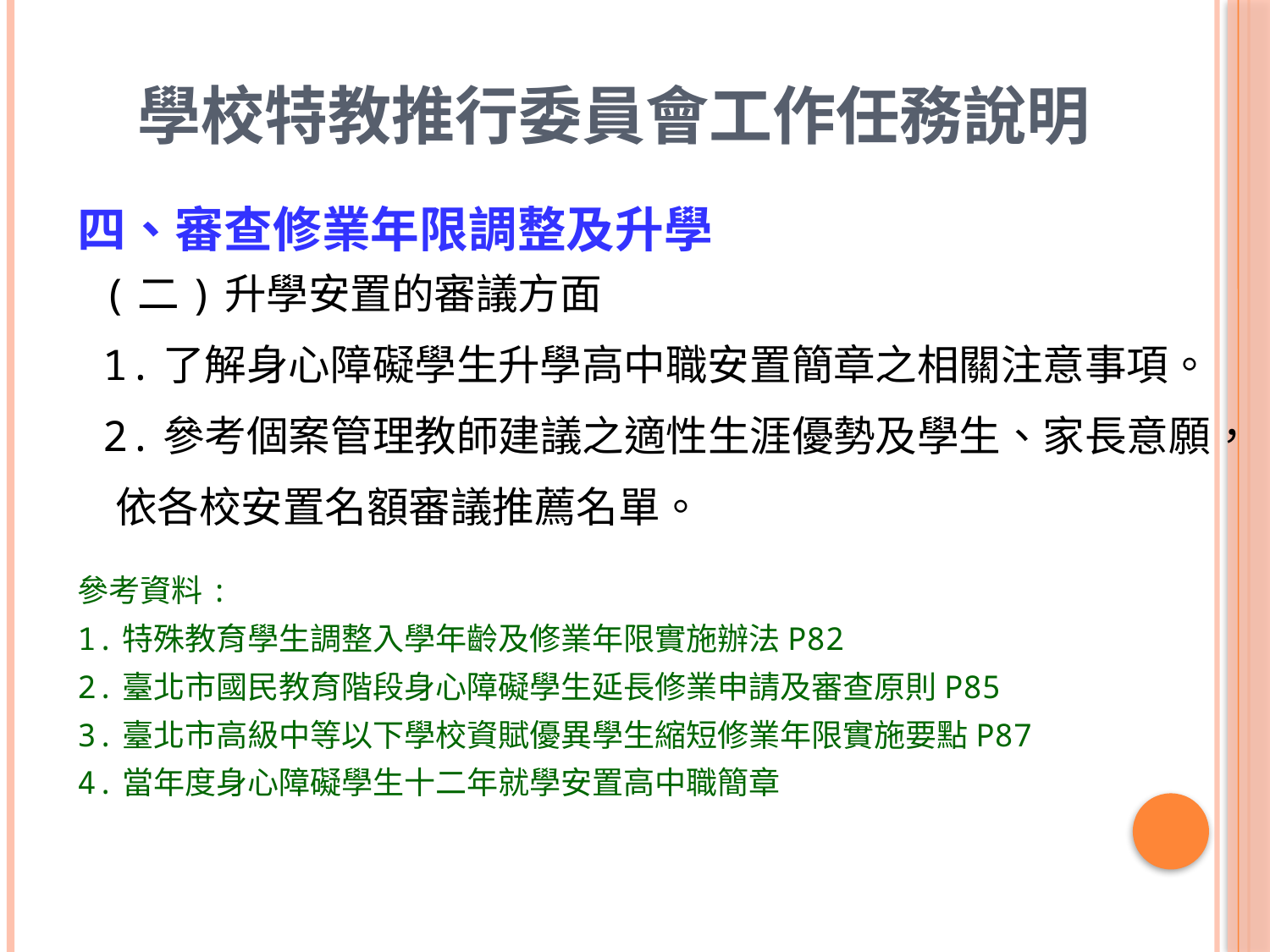

# 學校特教推行委員會工作任務說明
四、審查修業年限調整及升學
 (二)升學安置的審議方面
 1.了解身心障礙學生升學高中職安置簡章之相關注意事項。
 2.參考個案管理教師建議之適性生涯優勢及學生、家長意願，
   依各校安置名額審議推薦名單。
參考資料:
1.特殊教育學生調整入學年齡及修業年限實施辦法P82
2.臺北市國民教育階段身心障礙學生延長修業申請及審查原則P85
3.臺北市高級中等以下學校資賦優異學生縮短修業年限實施要點P87
4.當年度身心障礙學生十二年就學安置高中職簡章